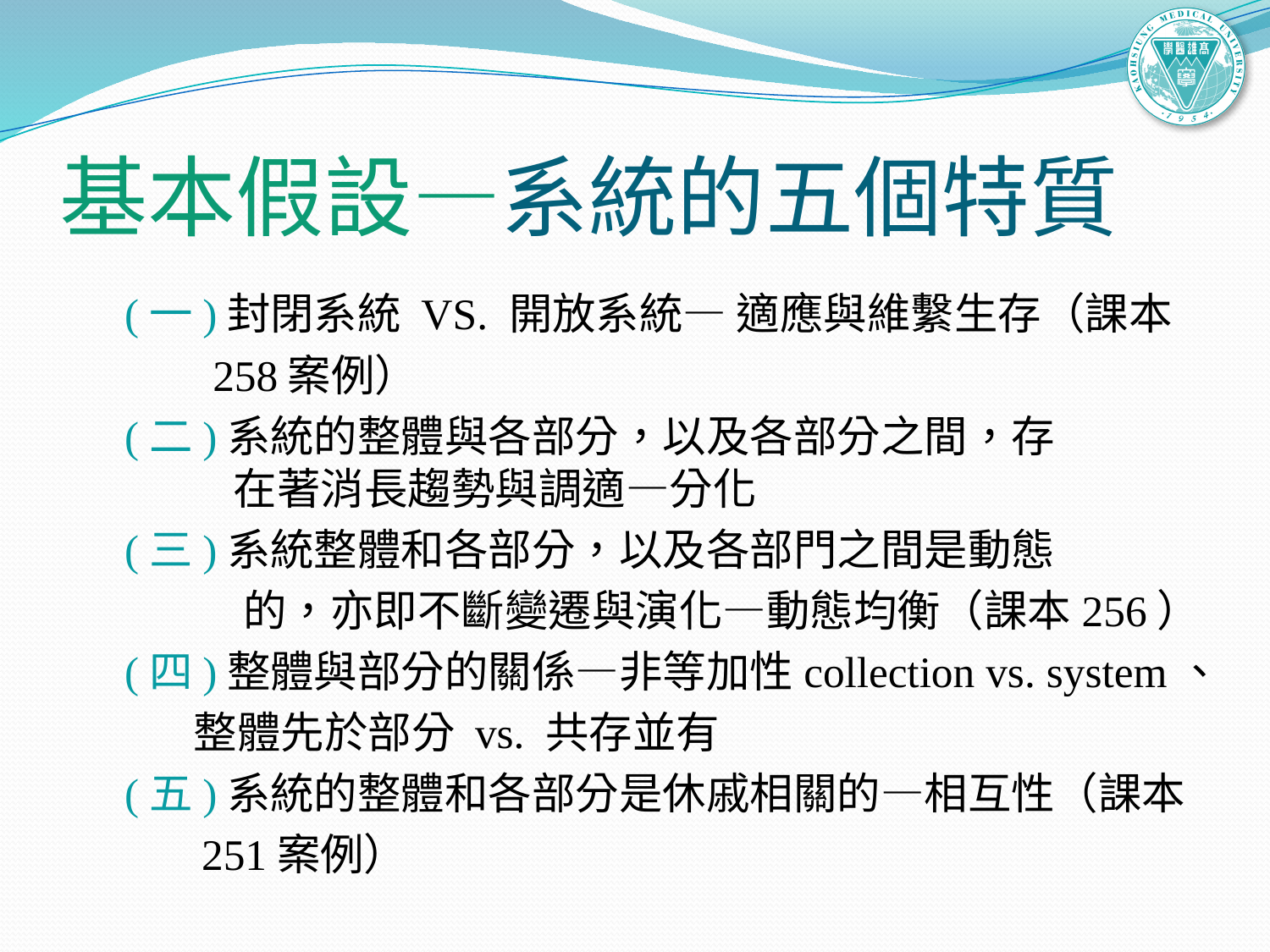

# 基本假設—系統的五個特質
       (一)封閉系統 VS. 開放系統— 適應與維繫生存（課本
               258案例）
       (二)系統的整體與各部分，以及各部分之間，存                               	   在著消長趨勢與調適—分化
       (三)系統整體和各部分，以及各部門之間是動態
      	   的，亦即不斷變遷與演化—動態均衡（課本256）
       (四)整體與部分的關係—非等加性collection vs. system、
              整體先於部分 vs. 共存並有
       (五)系統的整體和各部分是休戚相關的—相互性（課本
              251案例）